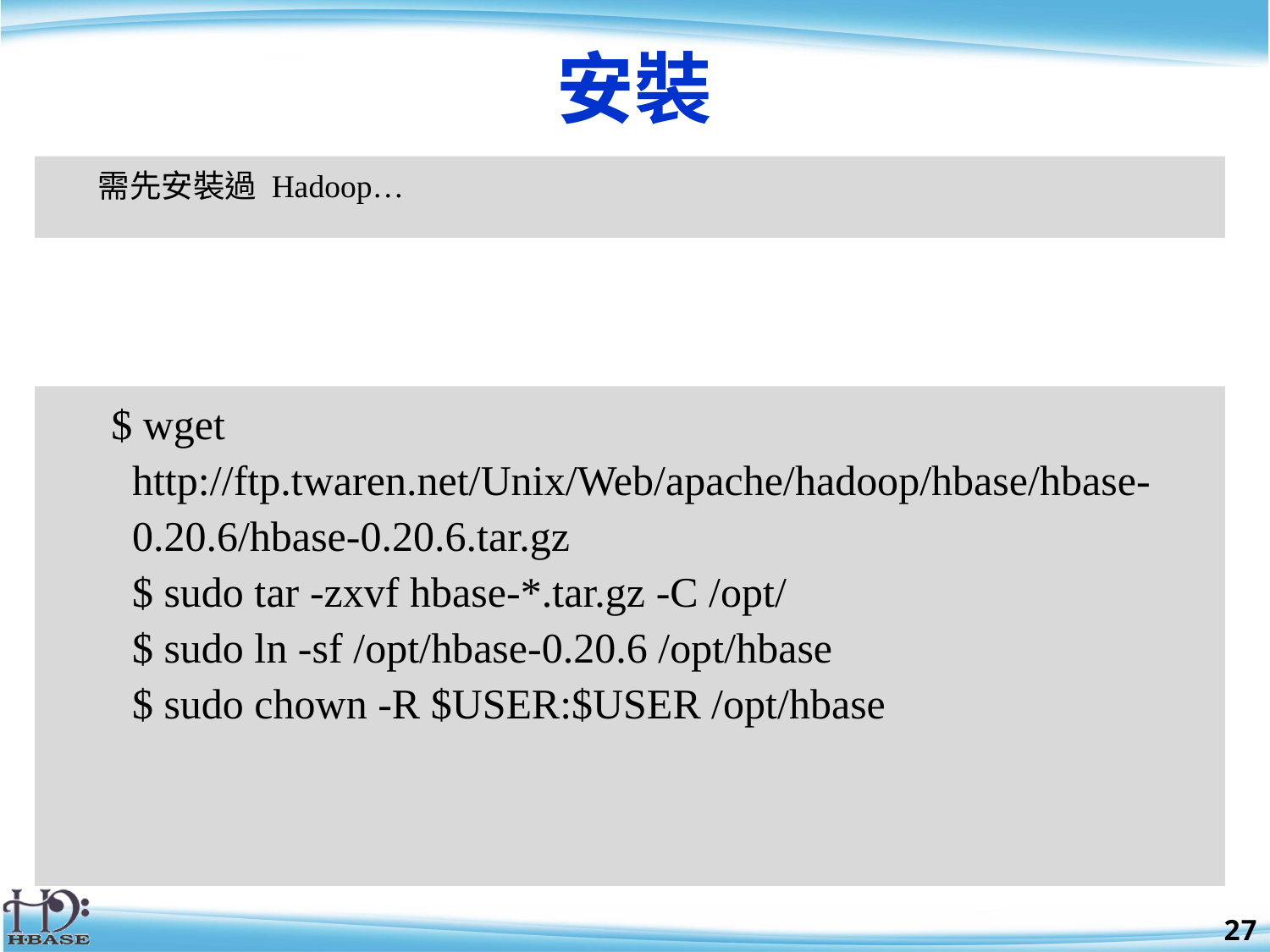

# 安裝
      需先安裝過 Hadoop…
      $ wget http://ftp.twaren.net/Unix/Web/apache/hadoop/hbase/hbase-0.20.6/hbase-0.20.6.tar.gz
$ sudo tar -zxvf hbase-*.tar.gz -C /opt/
$ sudo ln -sf /opt/hbase-0.20.6 /opt/hbase
$ sudo chown -R $USER:$USER /opt/hbase
27